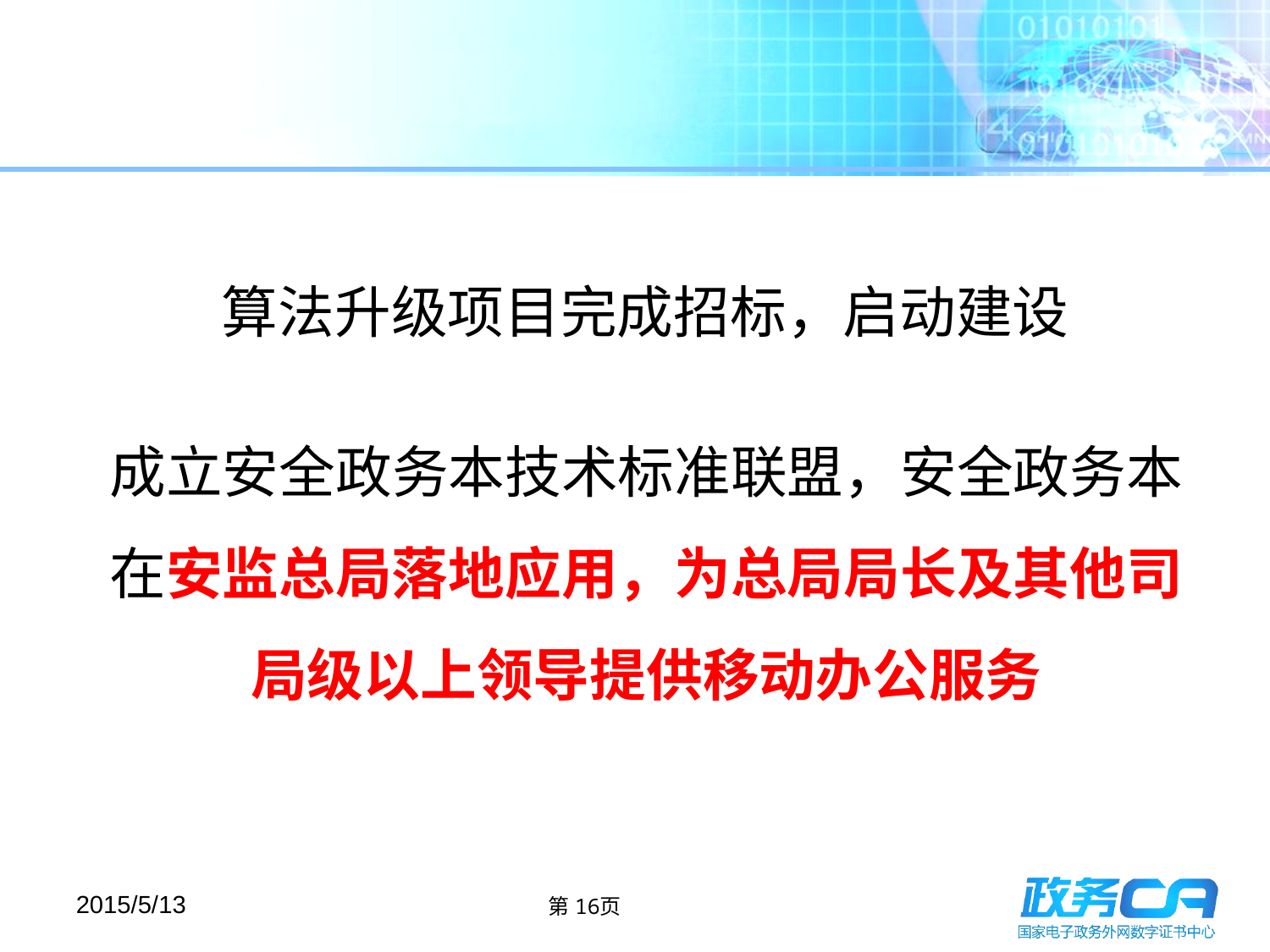

算法升级项目完成招标，启动建设
成立安全政务本技术标准联盟，安全政务本在安监总局落地应用，为总局局长及其他司局级以上领导提供移动办公服务
2015/5/13
第16页